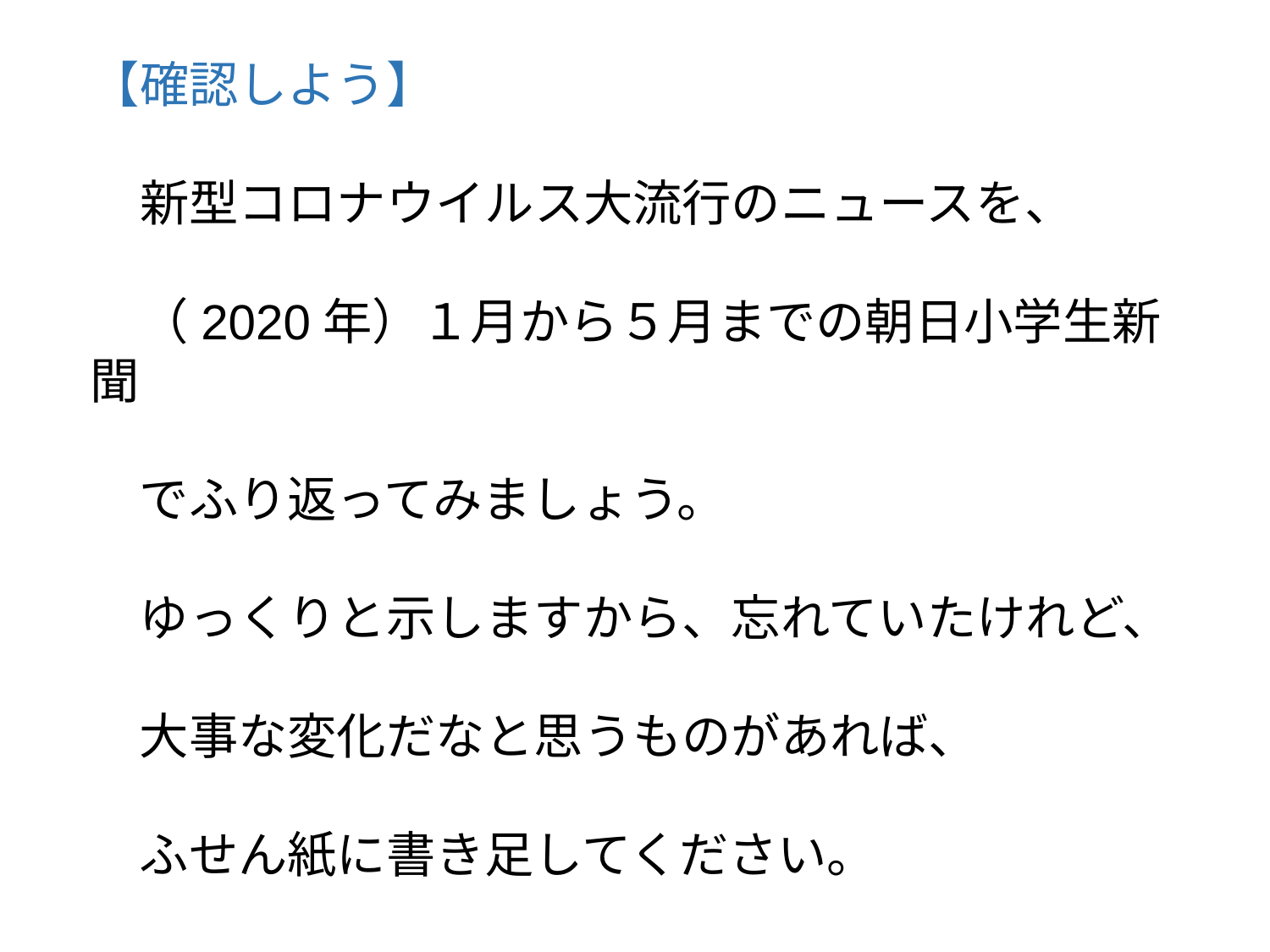

【確認しよう】

　新型コロナウイルス大流行のニュースを、

　（2020年）１月から５月までの朝日小学生新聞

　でふり返ってみましょう。

　ゆっくりと示しますから、忘れていたけれど、

　大事な変化だなと思うものがあれば、

　ふせん紙に書き足してください。